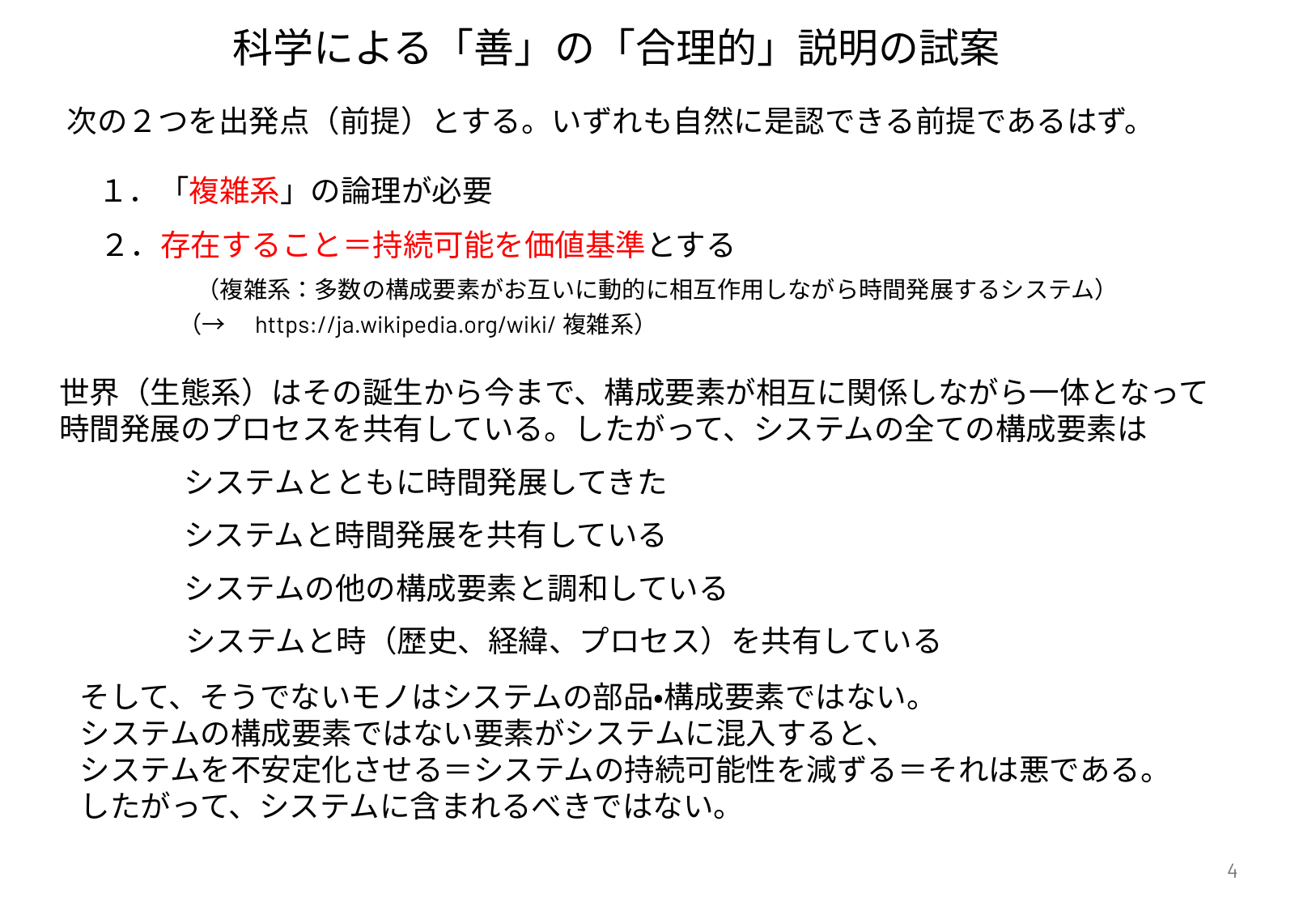

科学による「善」の「合理的」説明の試案
次の２つを出発点（前提）とする。いずれも自然に是認できる前提であるはず。
１．「複雑系」の論理が必要
２．存在すること＝持続可能を価値基準とする
（複雑系：多数の構成要素がお互いに動的に相互作用しながら時間発展するシステム）
（→　https://ja.wikipedia.org/wiki/複雑系）
世界（生態系）はその誕生から今まで、構成要素が相互に関係しながら一体となって時間発展のプロセスを共有している。したがって、システムの全ての構成要素は
システムとともに時間発展してきた
システムと時間発展を共有している
システムの他の構成要素と調和している
システムと時（歴史、経緯、プロセス）を共有している
そして、そうでないモノはシステムの部品・構成要素ではない。
システムの構成要素ではない要素がシステムに混入すると、
システムを不安定化させる＝システムの持続可能性を減ずる＝それは悪である。
したがって、システムに含まれるべきではない。
4